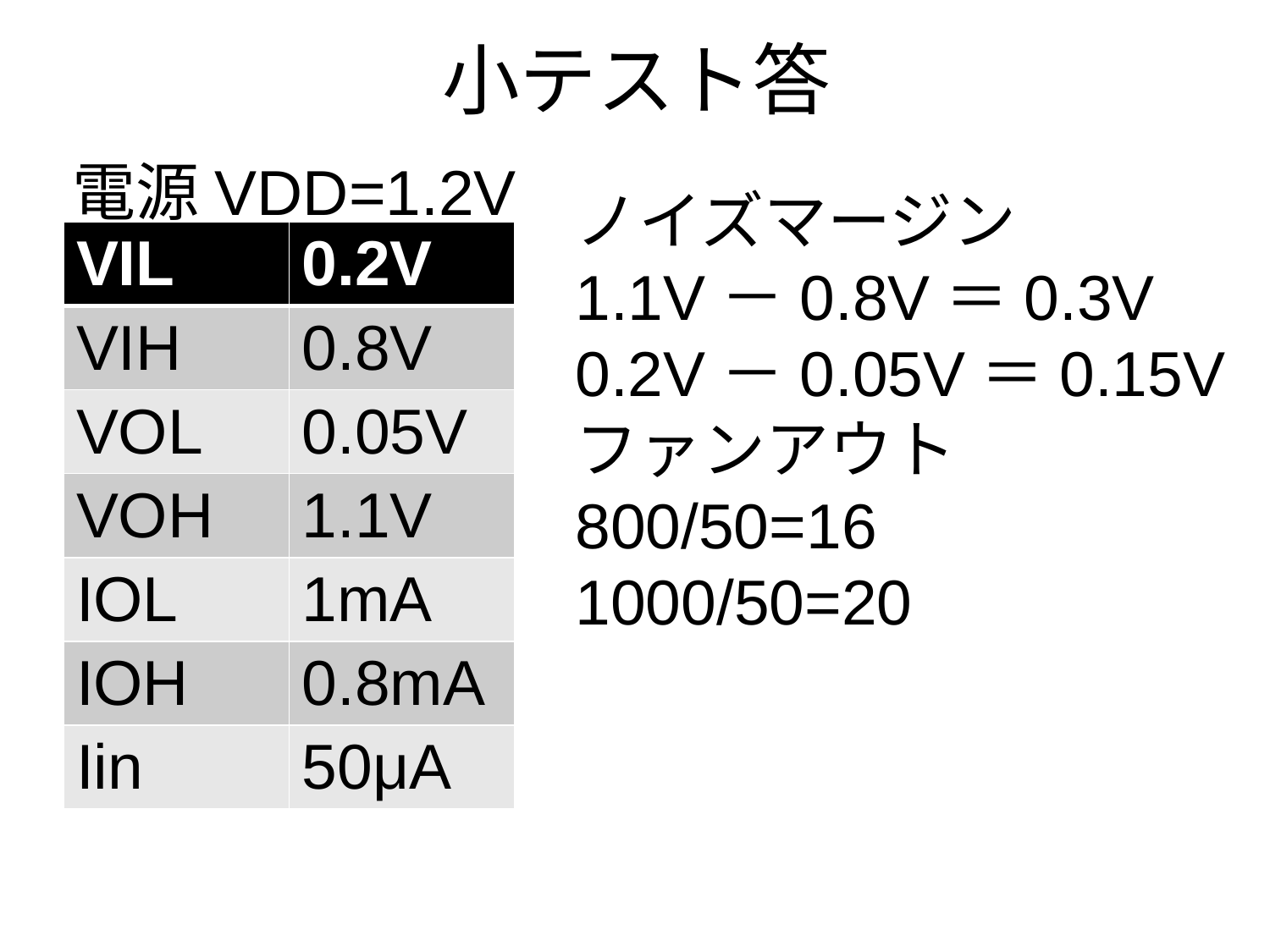

# 小テスト答
電源VDD=1.2V
ノイズマージン
1.1V－0.8V＝0.3V
0.2V－0.05V＝0.15V
ファンアウト
800/50=16
1000/50=20

| VIL | 0.2V |
| --- | --- |
| VIH | 0.8V |
| VOL | 0.05V |
| VOH | 1.1V |
| IOL | 1mA |
| IOH | 0.8mA |
| Iin | 50μA |